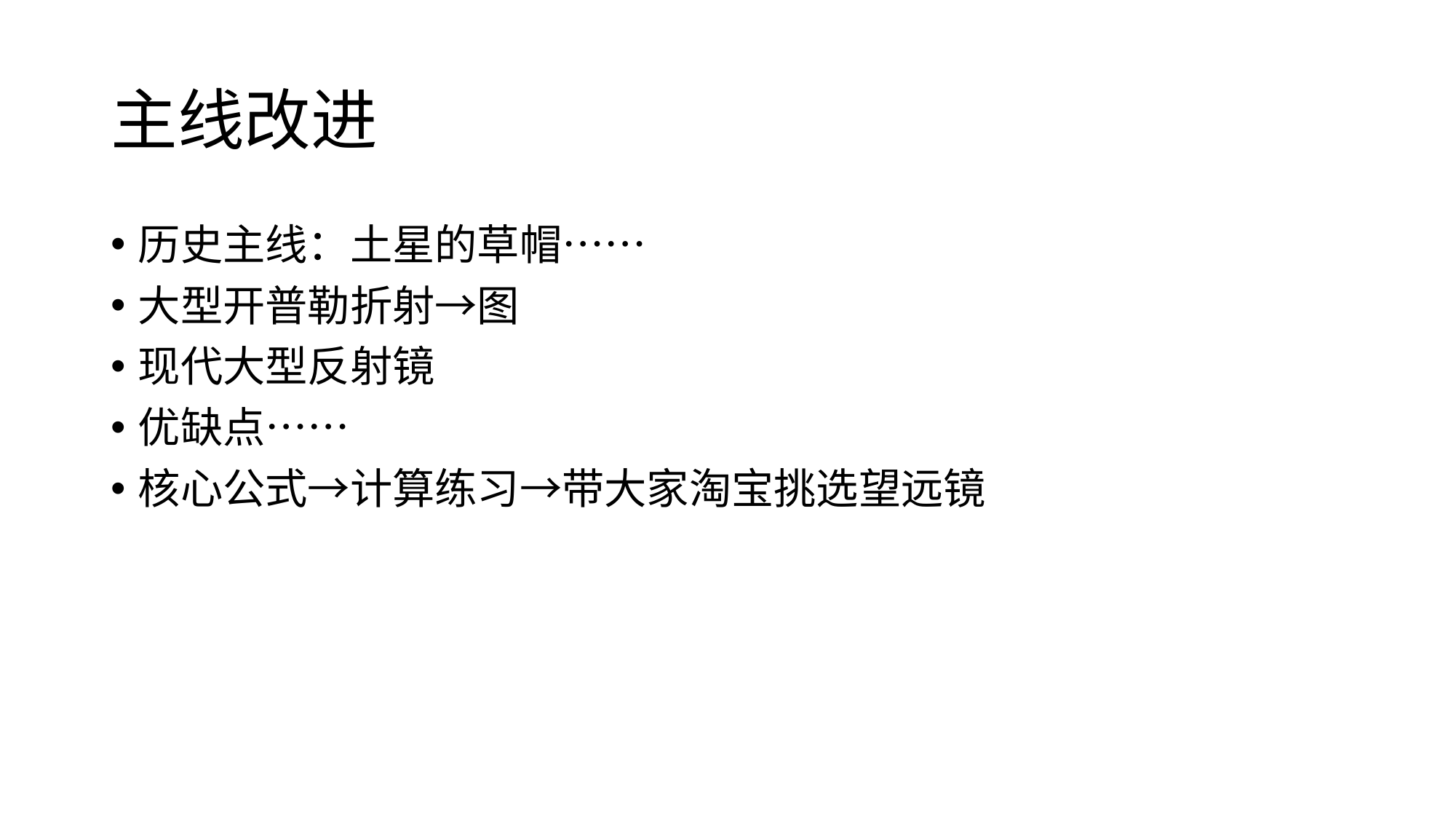

# 主线改进
历史主线：土星的草帽……
大型开普勒折射→图
现代大型反射镜
优缺点……
核心公式→计算练习→带大家淘宝挑选望远镜